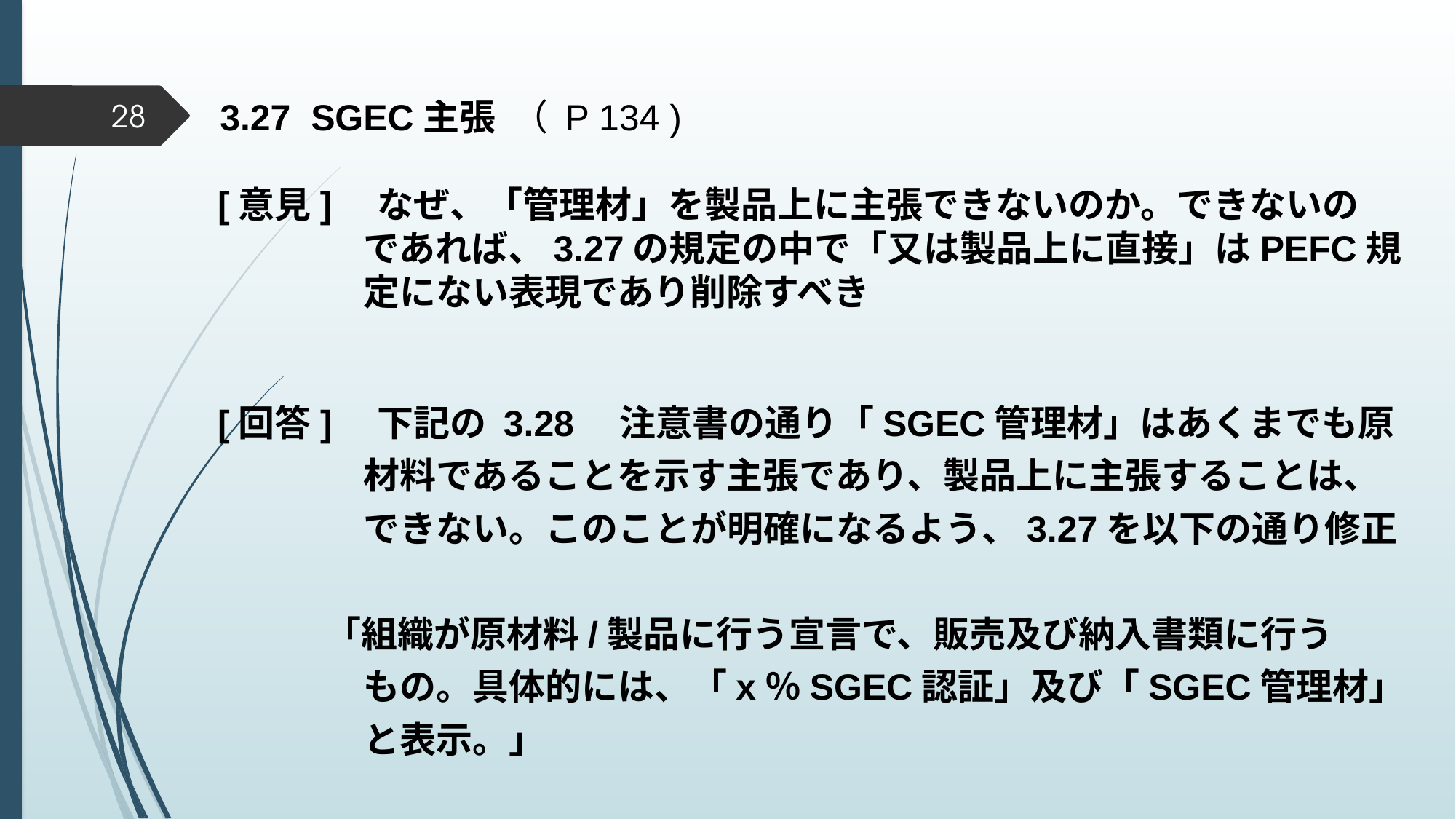

3.27  SGEC主張  （ P 134 )

[意見]　なぜ、「管理材」を製品上に主張できないのか。できないの
　　　　であれば、3.27の規定の中で「又は製品上に直接」はPEFC規
　　　　定にない表現であり削除すべき

[回答]　下記の 3.28　注意書の通り「SGEC管理材」はあくまでも原
　　　　材料であることを示す主張であり、製品上に主張することは、
　　　　できない。このことが明確になるよう、3.27を以下の通り修正

            「組織が原材料/製品に行う宣言で、販売及び納入書類に行う
　　　　もの。具体的には、「x％SGEC認証」及び「SGEC管理材」
　　　　と表示。」

28